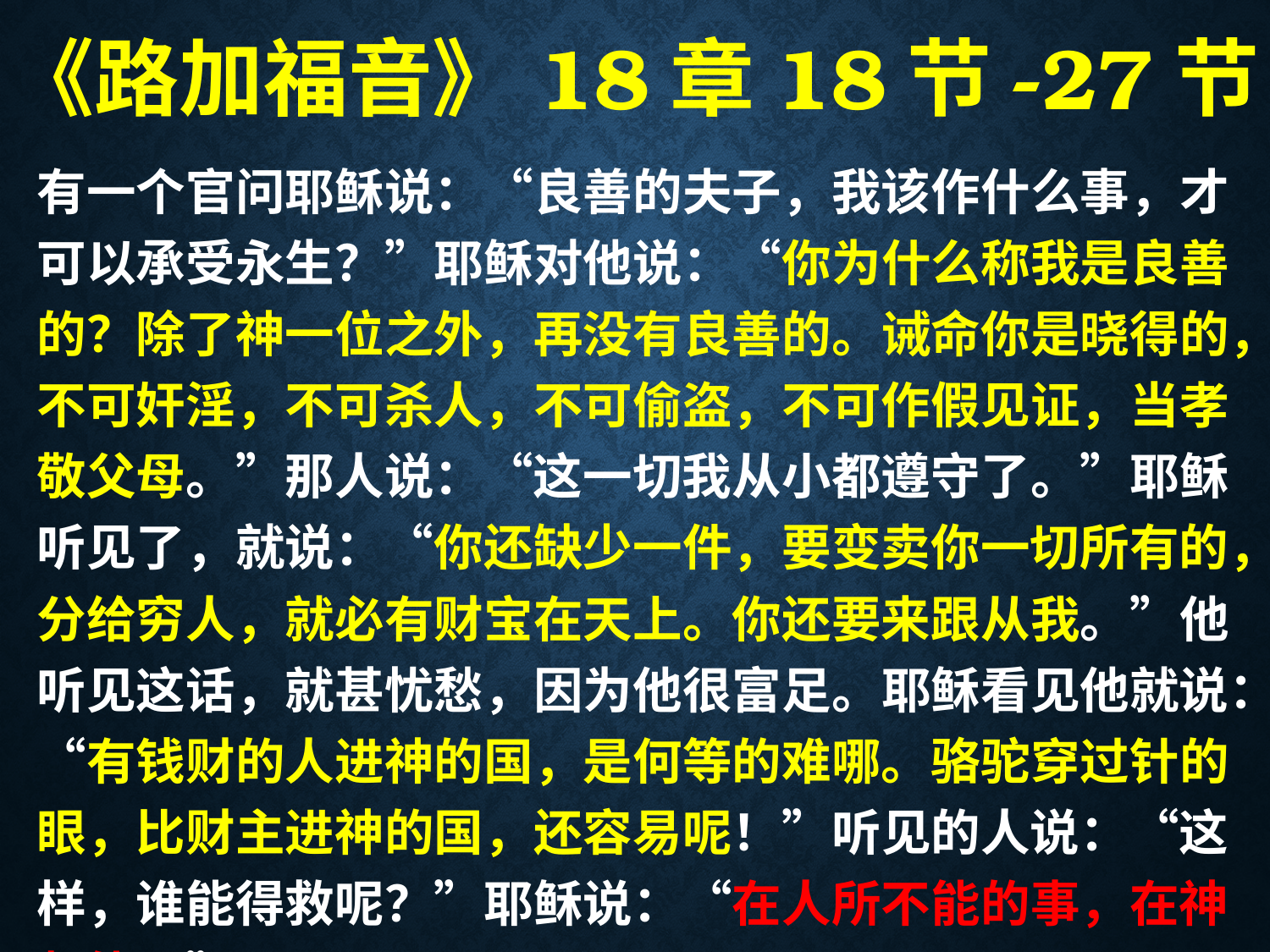

# 《路加福音》18章18节-27节
有一个官问耶稣说：“良善的夫子，我该作什么事，才可以承受永生？”耶稣对他说：“你为什么称我是良善的？除了神一位之外，再没有良善的。诫命你是晓得的，不可奸淫，不可杀人，不可偷盗，不可作假见证，当孝敬父母。”那人说：“这一切我从小都遵守了。”耶稣听见了，就说：“你还缺少一件，要变卖你一切所有的，分给穷人，就必有财宝在天上。你还要来跟从我。”他听见这话，就甚忧愁，因为他很富足。耶稣看见他就说：“有钱财的人进神的国，是何等的难哪。骆驼穿过针的眼，比财主进神的国，还容易呢！”听见的人说：“这样，谁能得救呢？”耶稣说：“在人所不能的事，在神却能。”